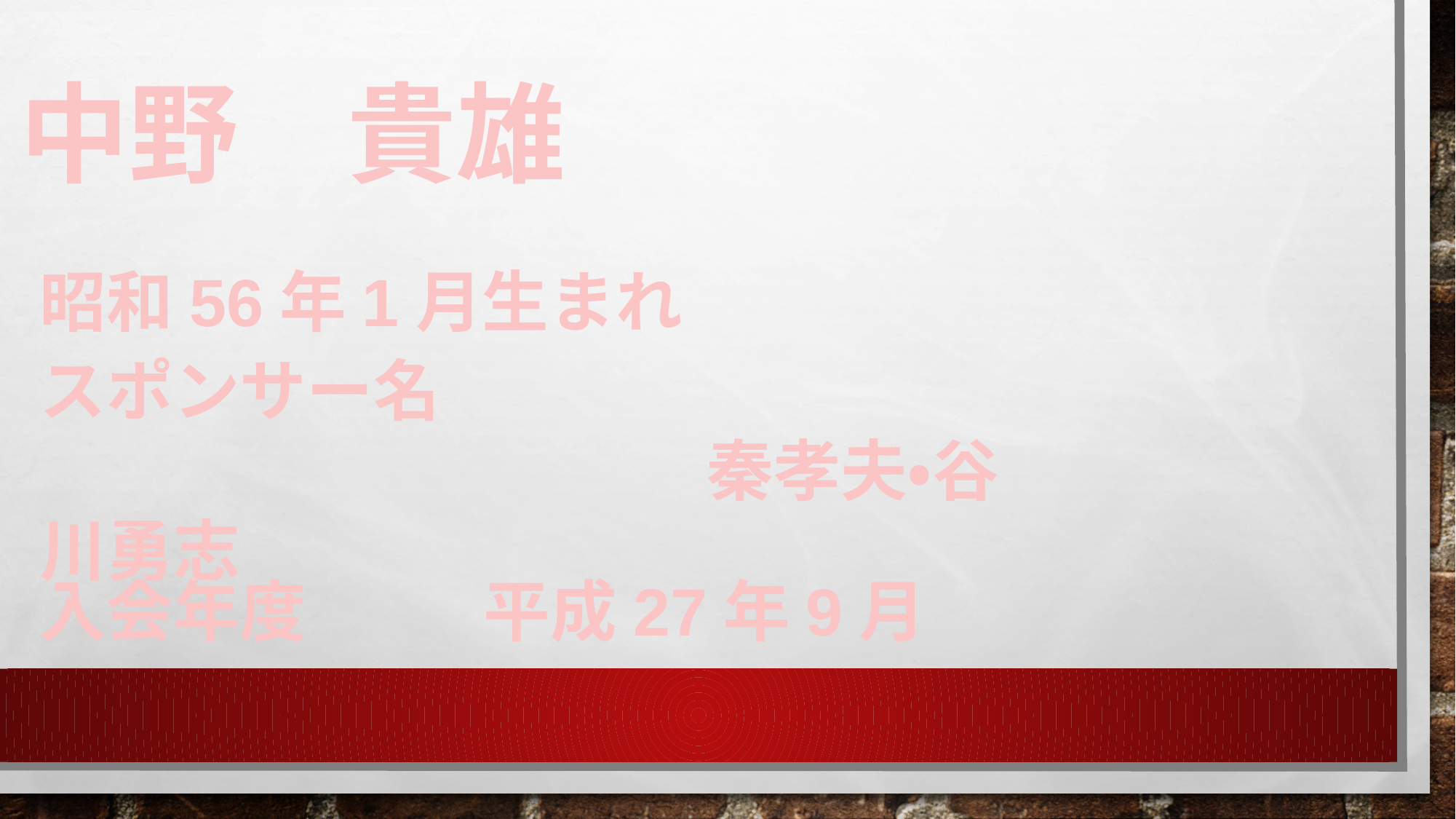

中野　貴雄
昭和56年1月生まれ
スポンサー名
　　　　　　　　　　秦孝夫・谷川勇志
入会年度
平成27年9月